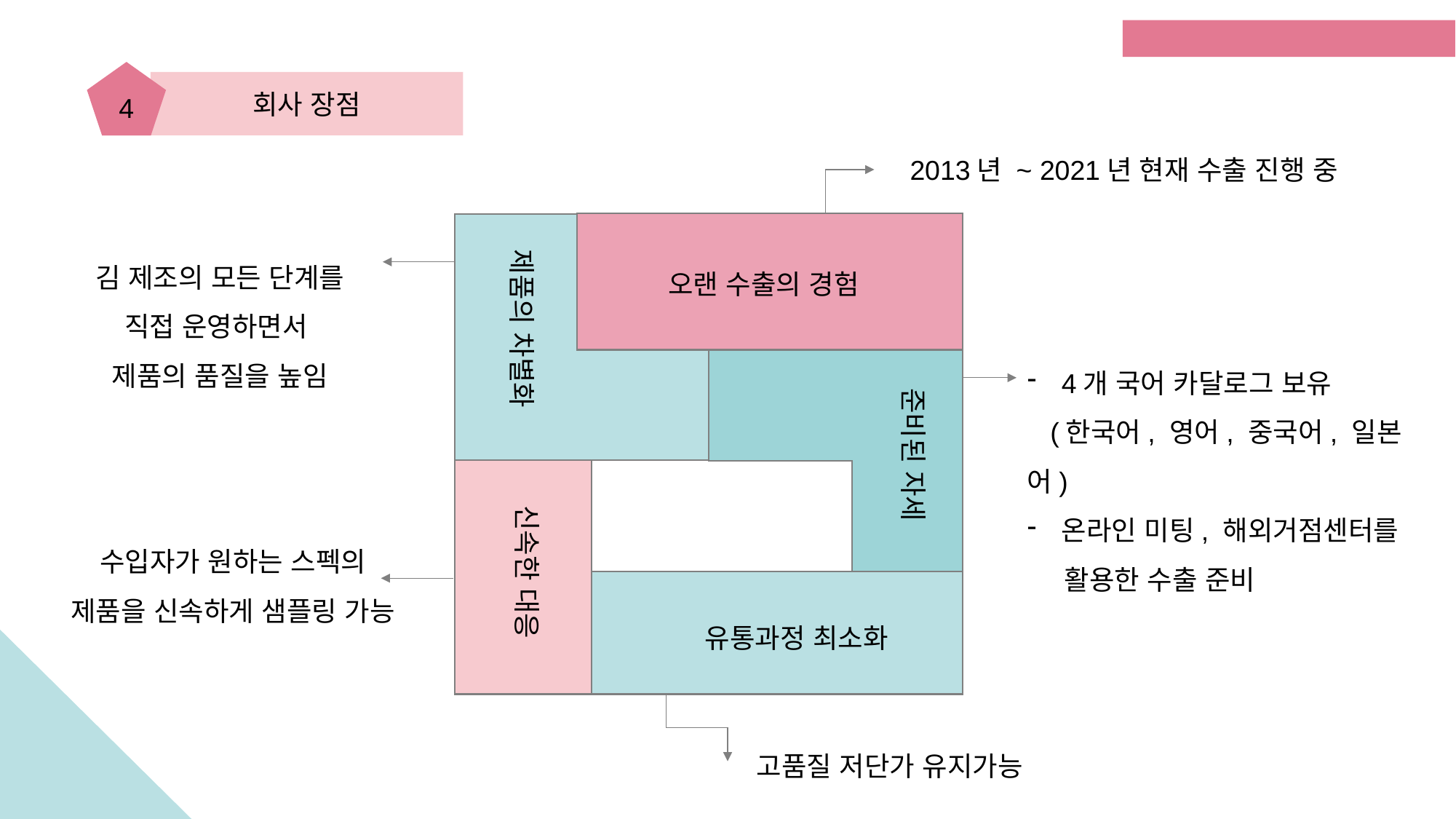

4
회사 장점
2013년 ~ 2021년 현재 수출 진행 중

김 제조의 모든 단계를
직접 운영하면서
제품의 품질을 높임
제품의 차별화
오랜 수출의 경험
4개 국어 카달로그 보유
   (한국어, 영어, 중국어, 일본어)
온라인 미팅, 해외거점센터를
    활용한 수출 준비

준비된 자세

신속한 대응
수입자가 원하는 스펙의
제품을 신속하게 샘플링 가능

유통과정 최소화
고품질 저단가 유지가능